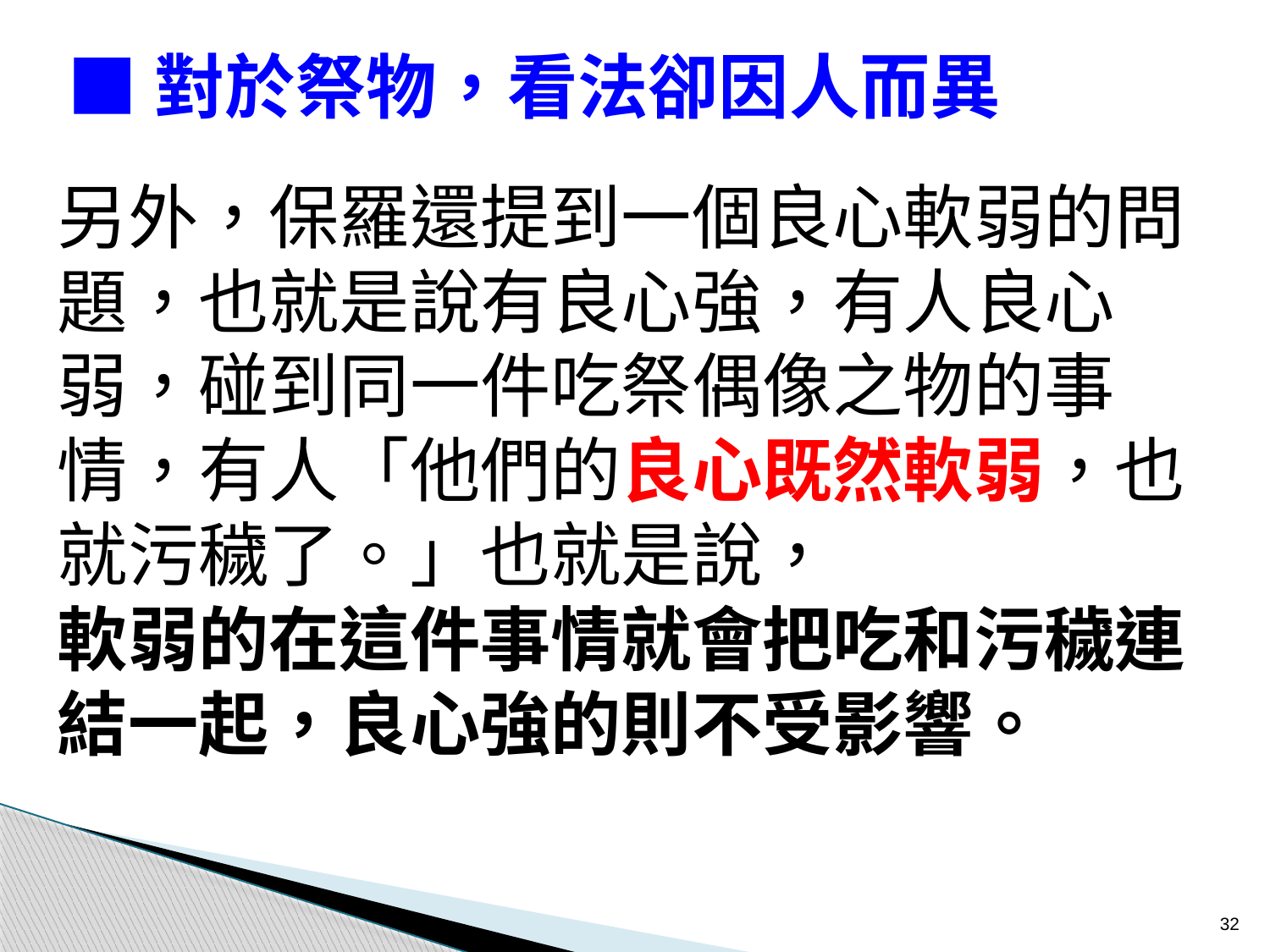

■對於祭物，看法卻因人而異
另外，保羅還提到一個良心軟弱的問題，也就是說有良心強，有人良心弱，碰到同一件吃祭偶像之物的事情，有人「他們的良心既然軟弱，也就污穢了。」也就是說，
軟弱的在這件事情就會把吃和污穢連結一起，良心強的則不受影響。
32